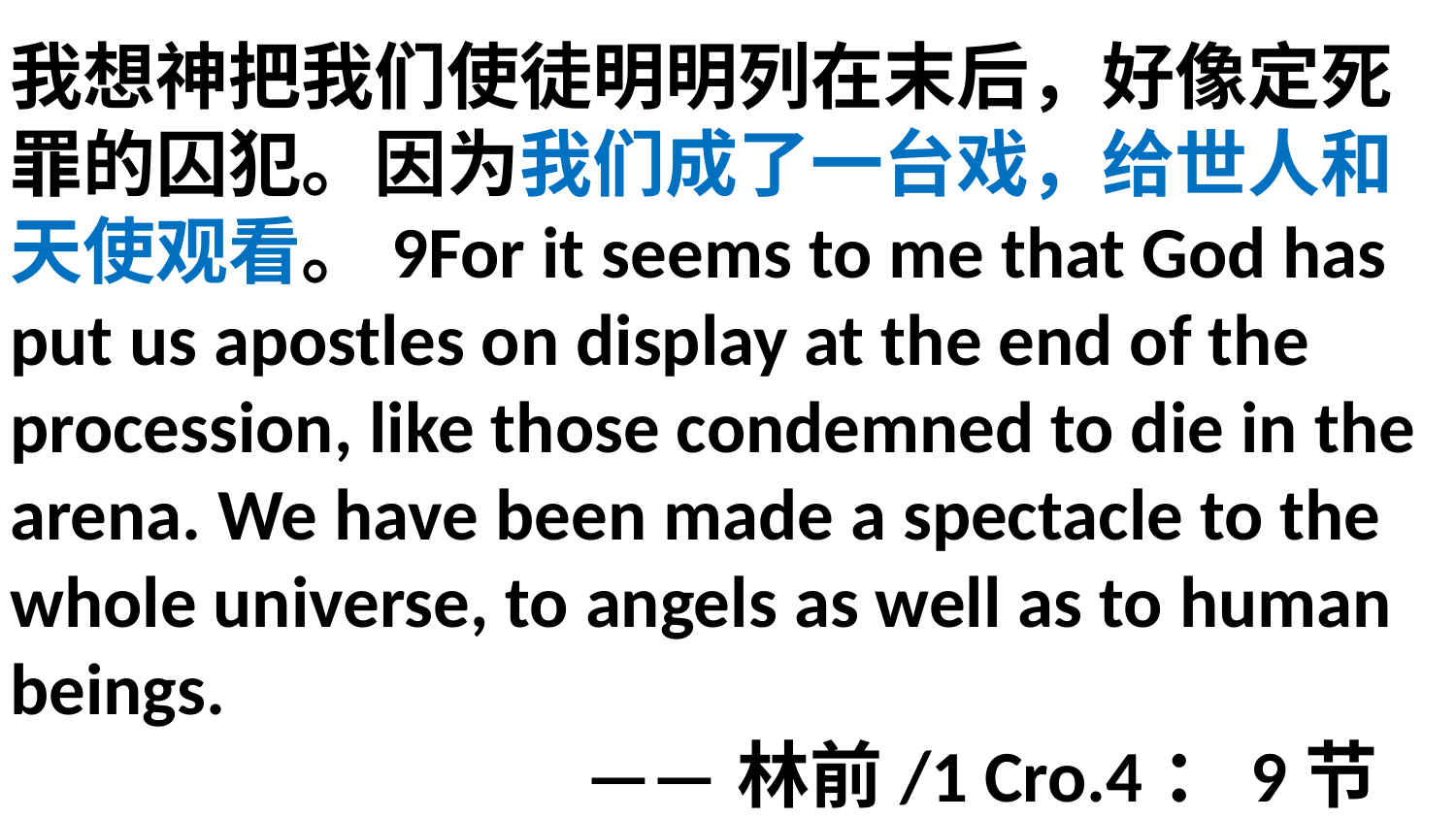

# 我想神把我们使徒明明列在末后，好像定死罪的囚犯。因为我们成了一台戏，给世人和天使观看。9For it seems to me that God has put us apostles on display at the end of the procession, like those condemned to die in the arena. We have been made a spectacle to the whole universe, to angels as well as to human beings. ——林前/1 Cro.4：9节